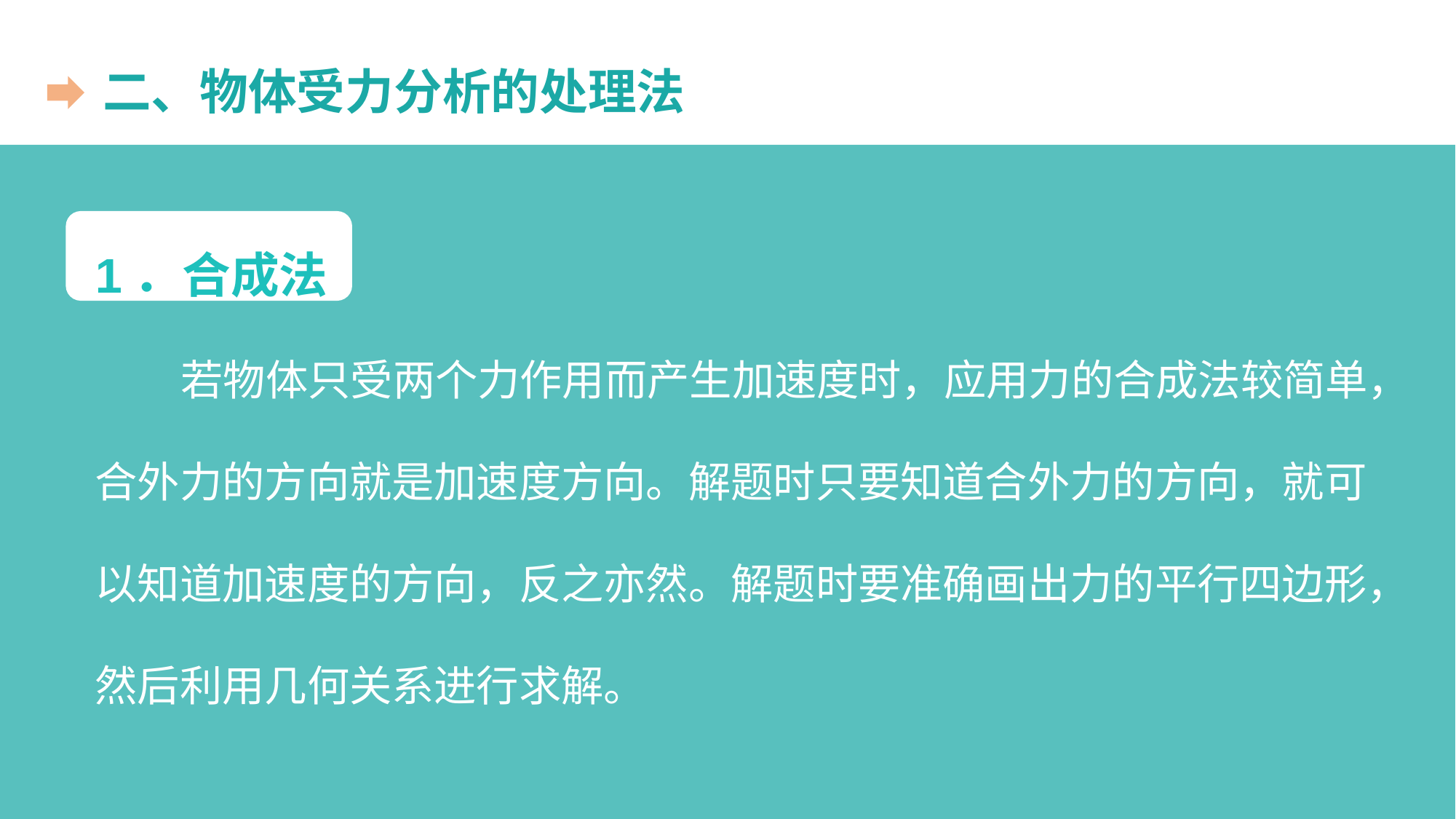

二、物体受力分析的处理法

1．合成法
若物体只受两个力作用而产生加速度时，应用力的合成法较简单，合外力的方向就是加速度方向。解题时只要知道合外力的方向，就可以知道加速度的方向，反之亦然。解题时要准确画出力的平行四边形，然后利用几何关系进行求解。